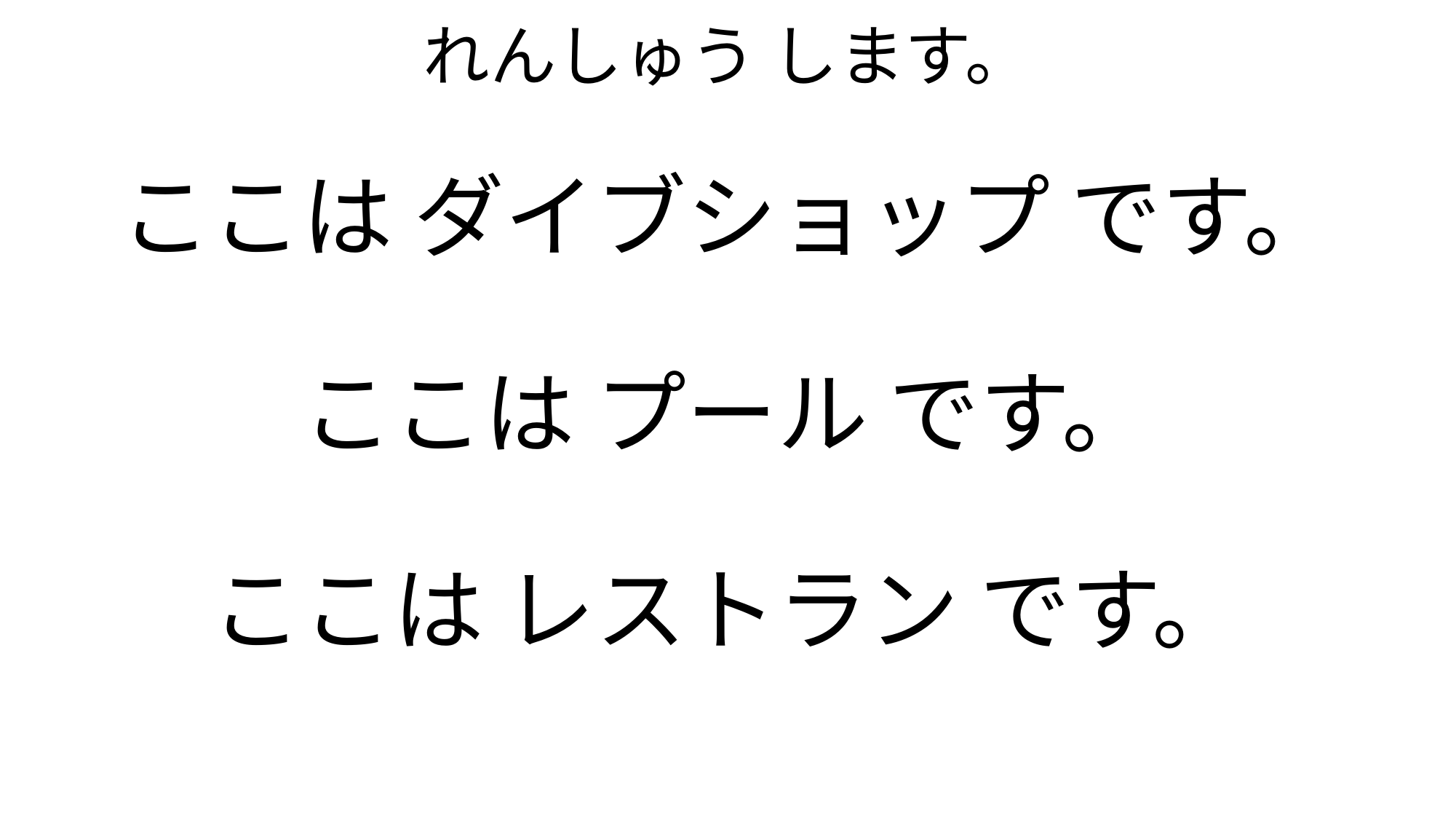

# れんしゅう します。
ここは ダイブショップ です。
ここは プール です。
ここは レストラン です。